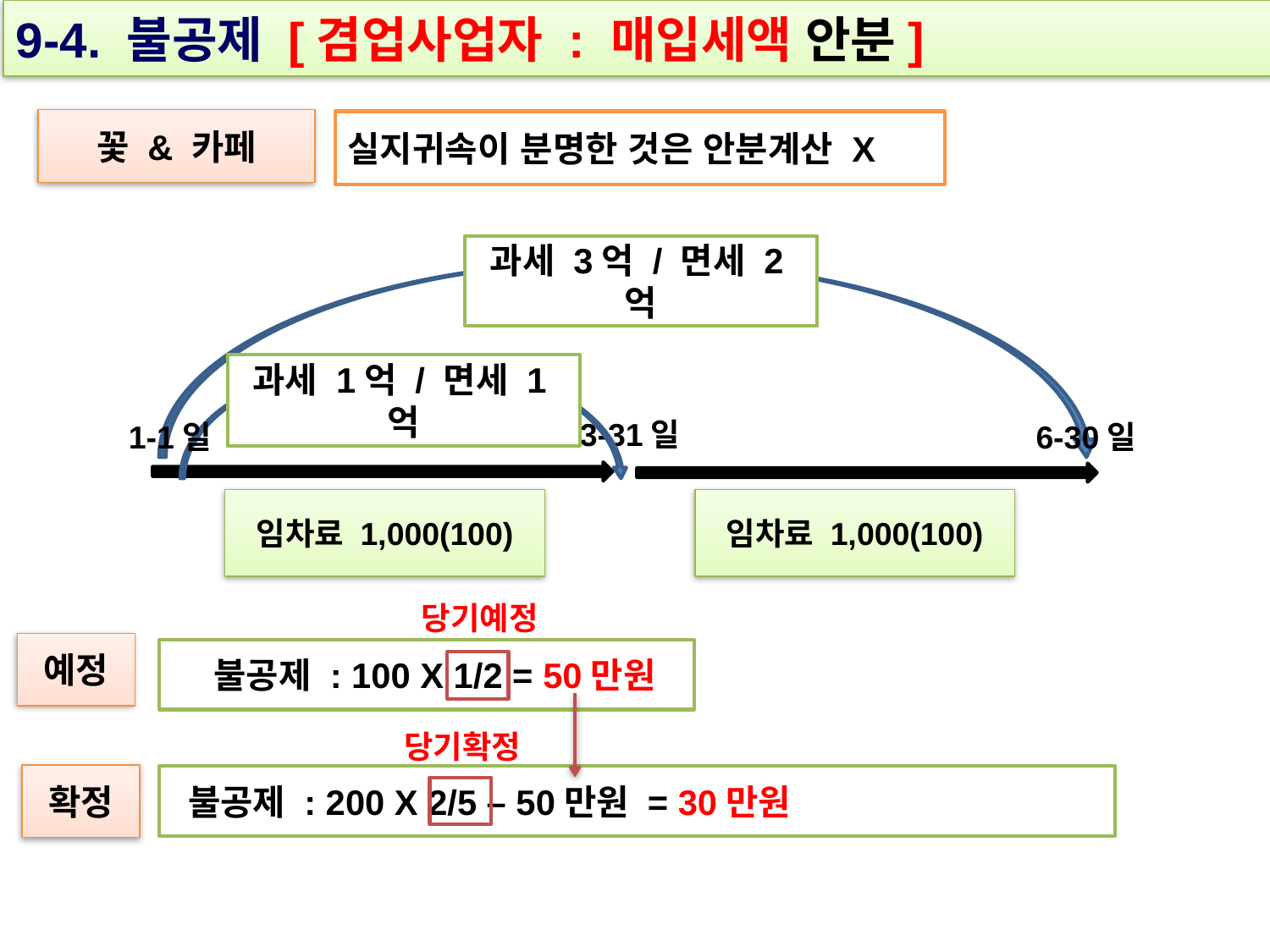

9-4. 불공제 [겸업사업자 : 매입세액 안분]
꽃 & 카페
실지귀속이 분명한 것은 안분계산 X
과세 3억 / 면세 2억

과세 1억 / 면세 1억

3-31일
1-1일
6-30일

임차료 1,000(100)
임차료 1,000(100)
당기예정
예정
 불공제 : 100 X 1/2 = 50만원

당기확정
확정
 불공제 : 200 X 2/5 – 50만원 = 30만원